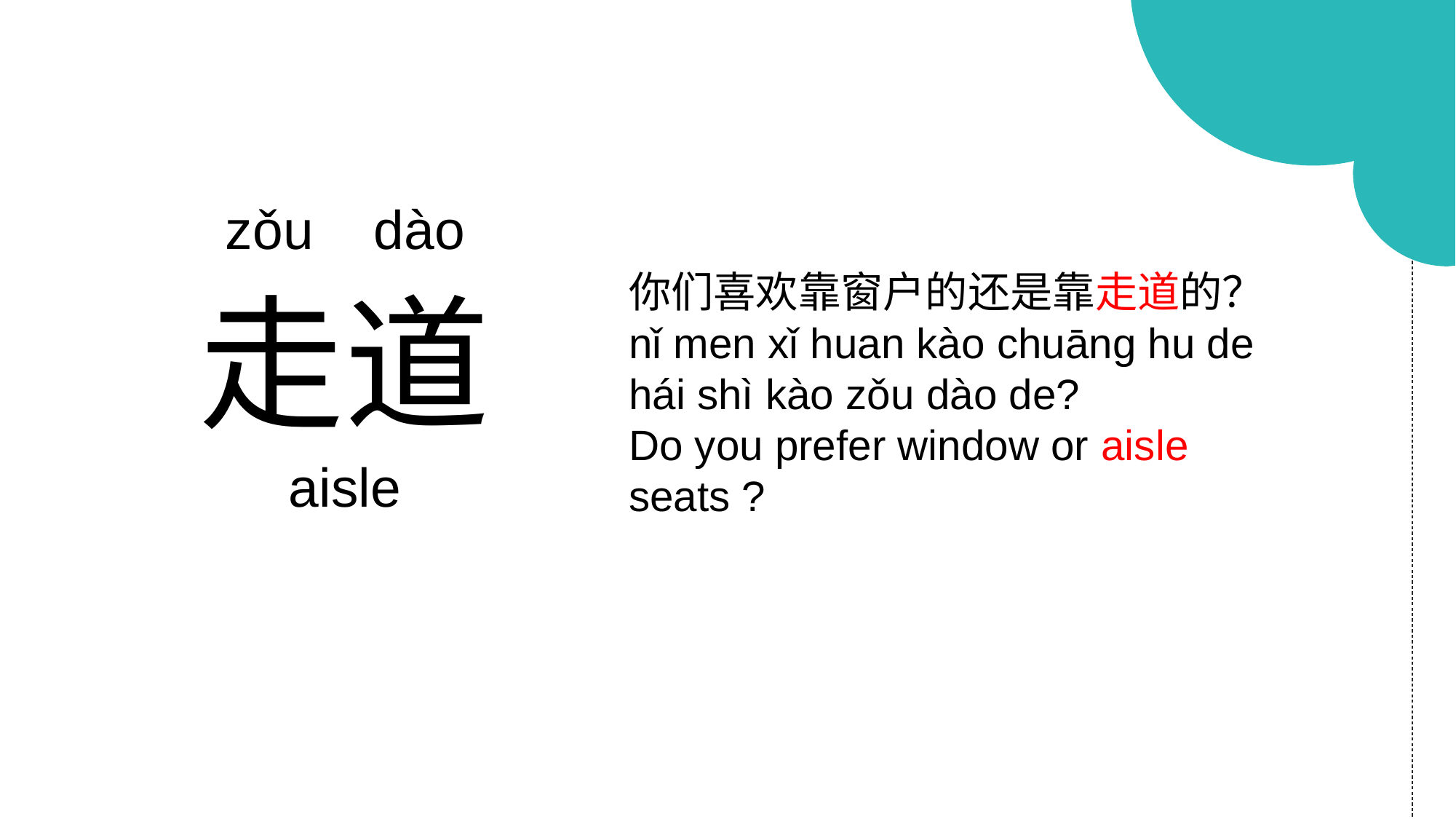

zǒu    dào
你们喜欢靠窗户的还是靠走道的？
nǐ men xǐ huan kào chuāng hu de hái shì kào zǒu dào de?
Do you prefer window or aisle seats ?
走道
         aisle